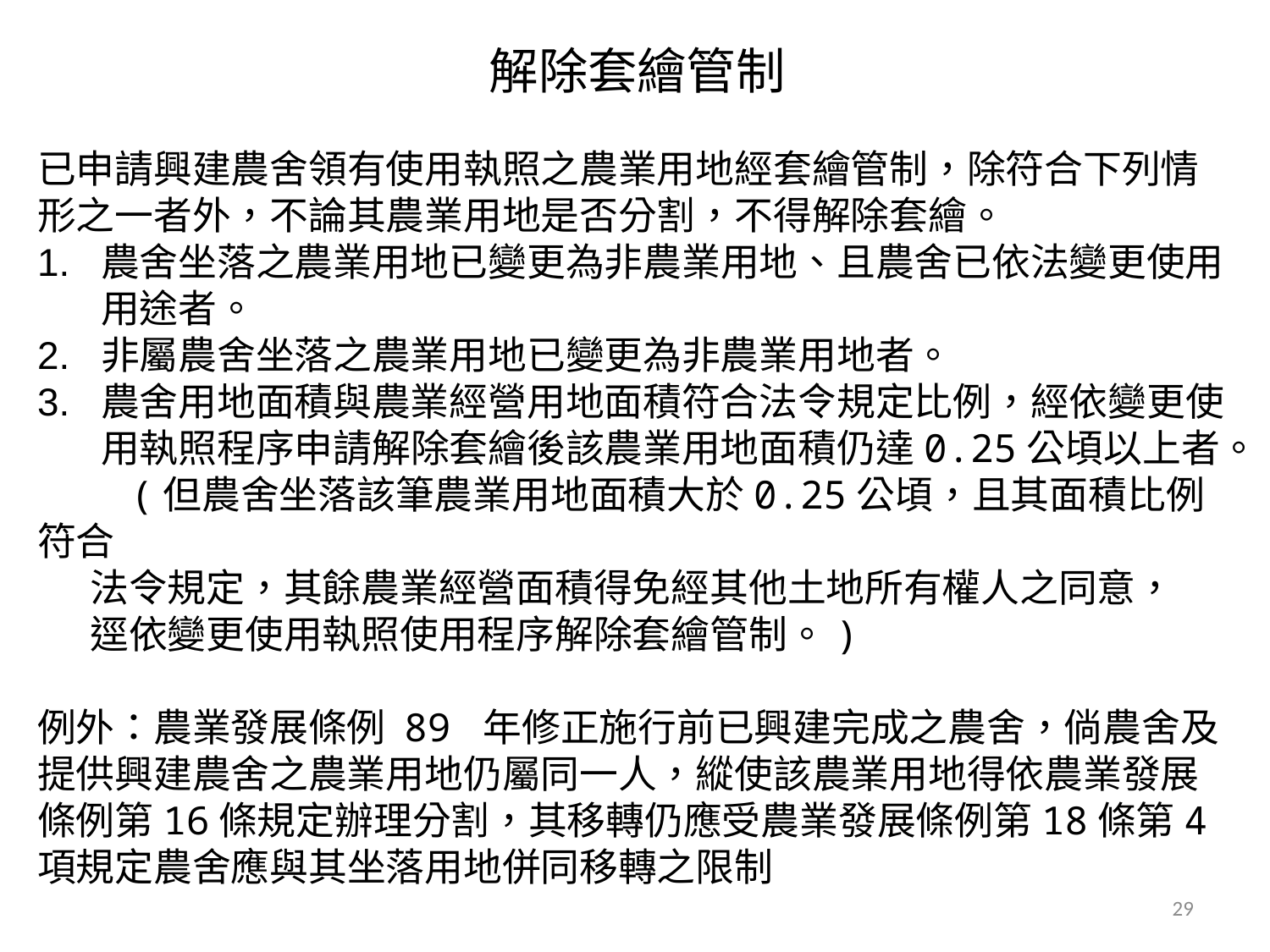

解除套繪管制
已申請興建農舍領有使用執照之農業用地經套繪管制，除符合下列情形之一者外，不論其農業用地是否分割，不得解除套繪。
農舍坐落之農業用地已變更為非農業用地、且農舍已依法變更使用用途者。
非屬農舍坐落之農業用地已變更為非農業用地者。
農舍用地面積與農業經營用地面積符合法令規定比例，經依變更使用執照程序申請解除套繪後該農業用地面積仍達0.25公頃以上者。
    (但農舍坐落該筆農業用地面積大於0.25公頃，且其面積比例符合
     法令規定，其餘農業經營面積得免經其他土地所有權人之同意，
     逕依變更使用執照使用程序解除套繪管制。)

例外：農業發展條例 89 年修正施行前已興建完成之農舍，倘農舍及提供興建農舍之農業用地仍屬同一人，縱使該農業用地得依農業發展條例第16條規定辦理分割，其移轉仍應受農業發展條例第18條第4項規定農舍應與其坐落用地併同移轉之限制
29